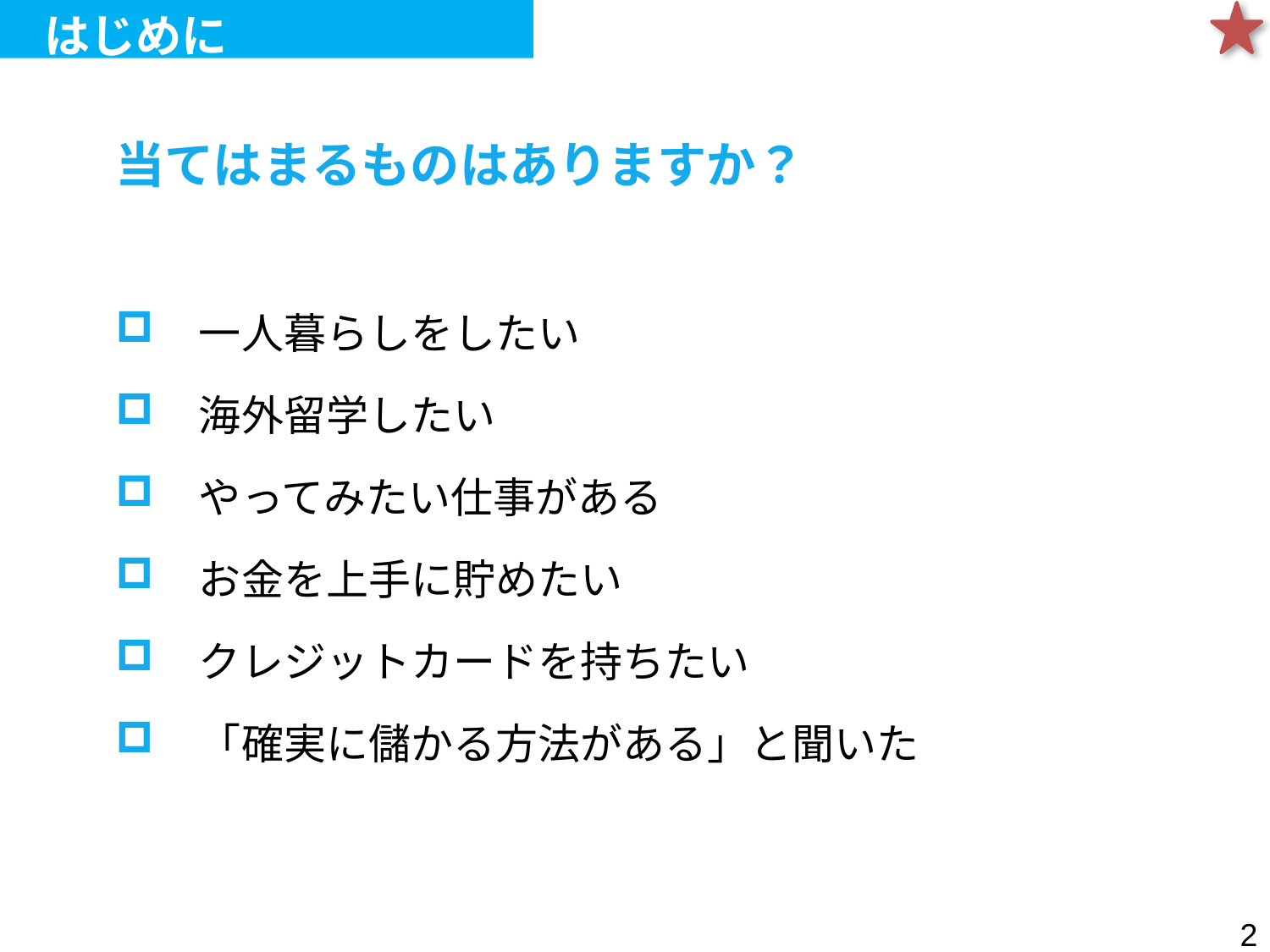

はじめに

当てはまるものはありますか？

 一人暮らしをしたい
 海外留学したい
 やってみたい仕事がある
 お金を上手に貯めたい
 クレジットカードを持ちたい
 「確実に儲かる方法がある」と聞いた

2